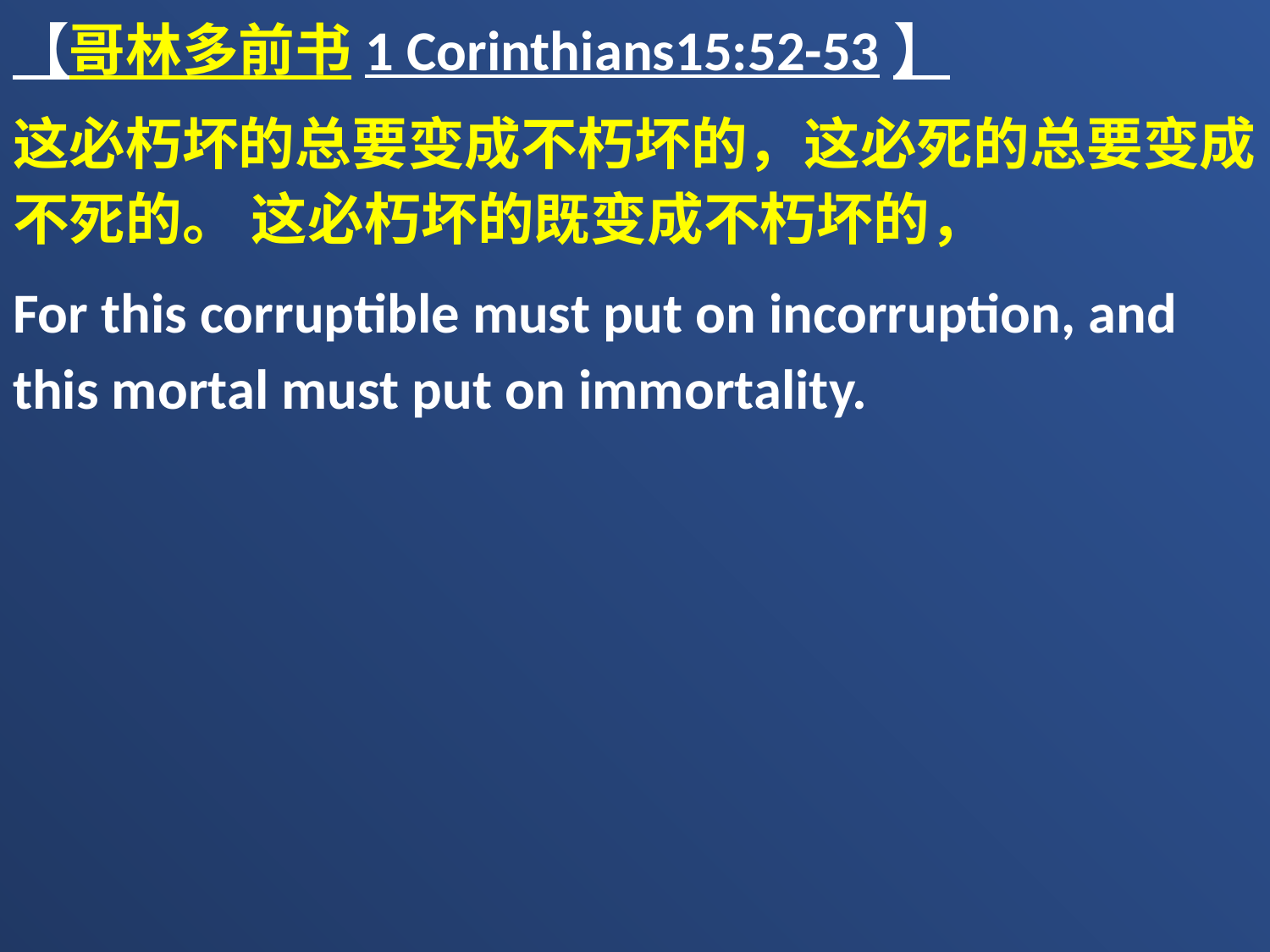

【哥林多前书1 Corinthians15:52-53】
这必朽坏的总要变成不朽坏的，这必死的总要变成不死的。 这必朽坏的既变成不朽坏的，
For this corruptible must put on incorruption, and this mortal must put on immortality.